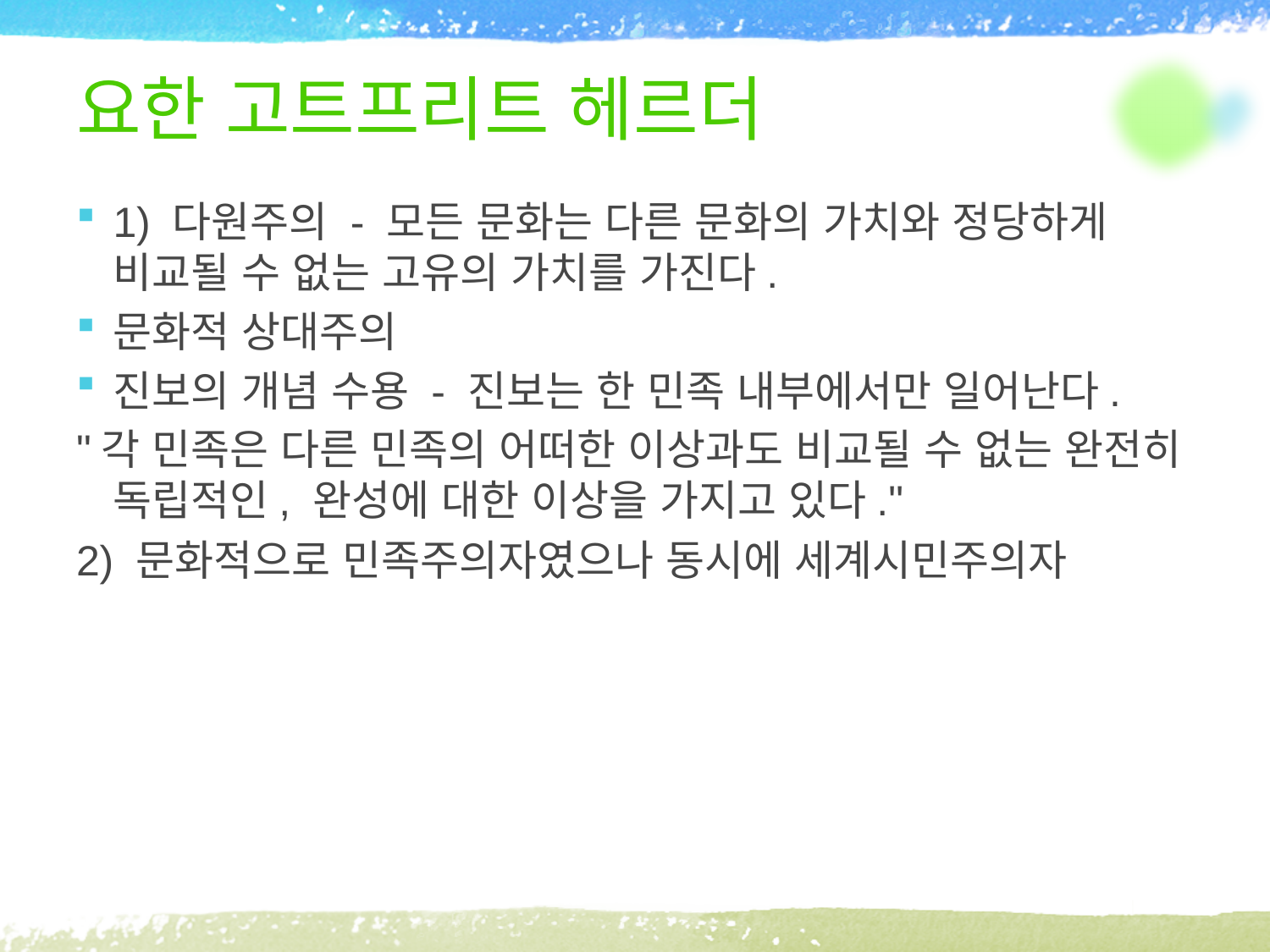

# 요한 고트프리트 헤르더
1) 다원주의 - 모든 문화는 다른 문화의 가치와 정당하게 비교될 수 없는 고유의 가치를 가진다.
문화적 상대주의
진보의 개념 수용 - 진보는 한 민족 내부에서만 일어난다.
"각 민족은 다른 민족의 어떠한 이상과도 비교될 수 없는 완전히 독립적인, 완성에 대한 이상을 가지고 있다."
2) 문화적으로 민족주의자였으나 동시에 세계시민주의자